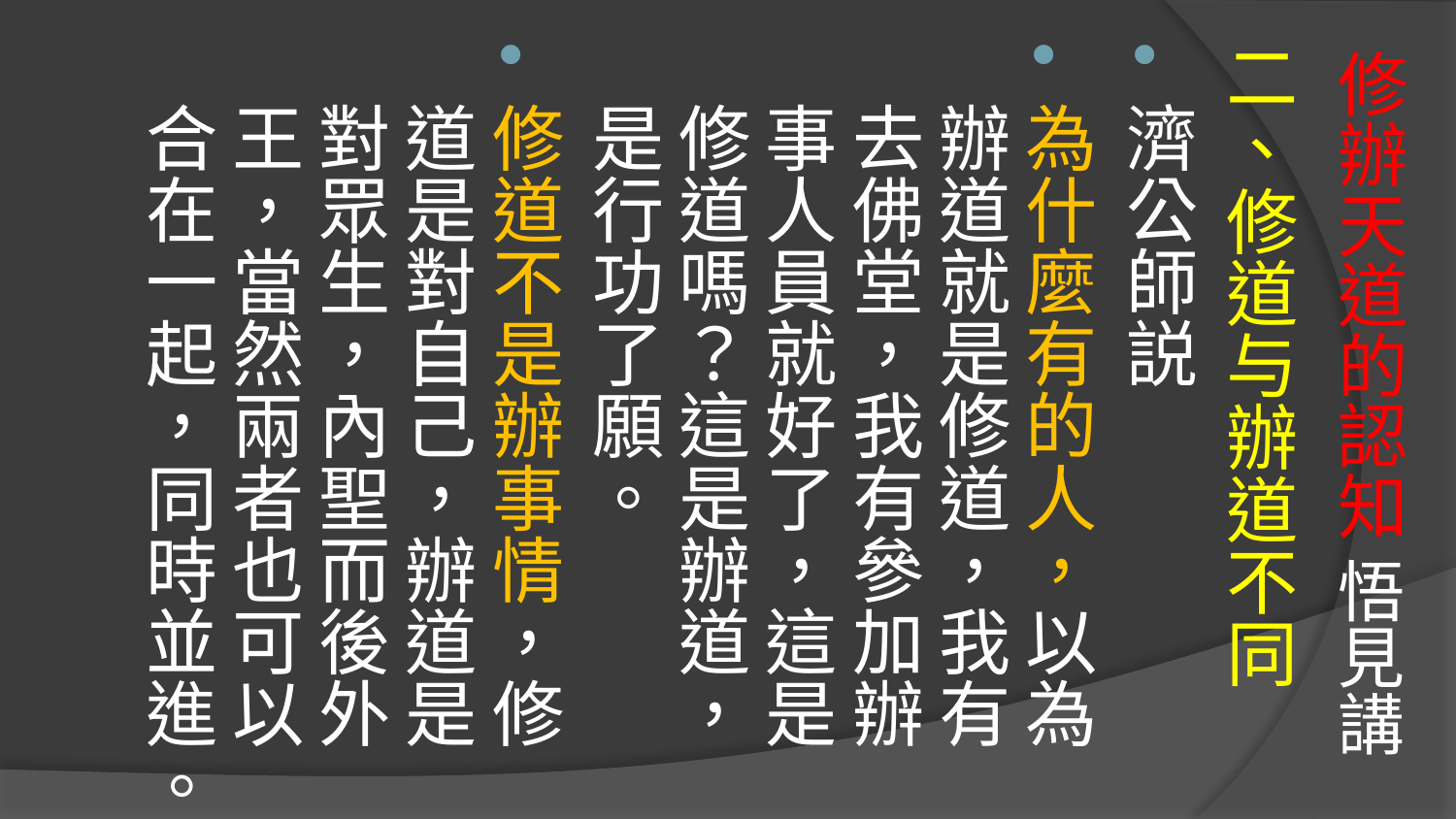

# 修辦天道的認知 悟見講
二、修道与辦道不同
濟公師説
為什麼有的人，以為辦道就是修道，我有去佛堂，我有參加辦事人員就好了，這是修道嗎？這是辦道，是行功了願。
修道不是辦事情，修道是對自己，辦道是對眾生，內聖而後外王，當然兩者也可以合在一起，同時並進。